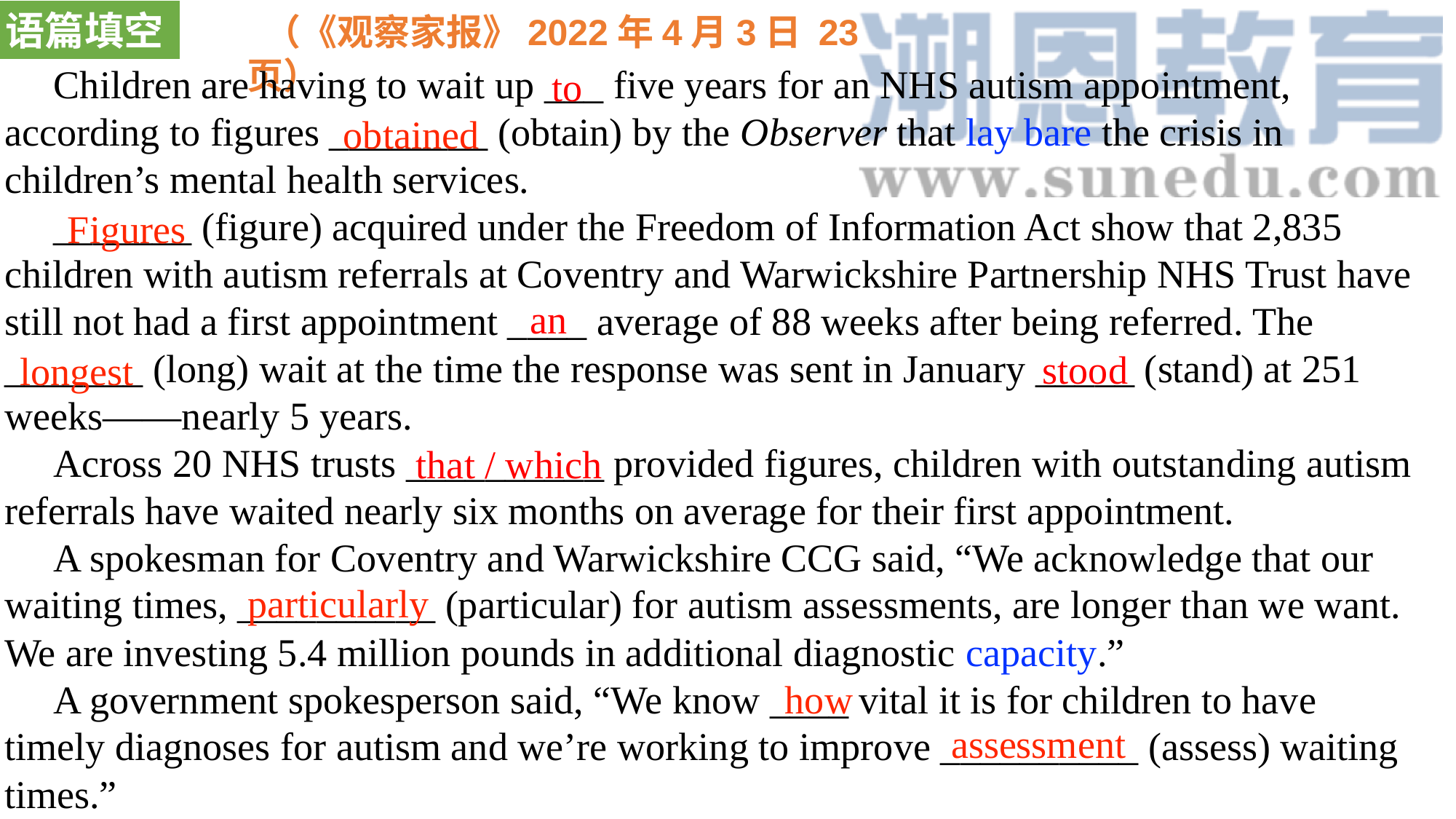

语篇填空
 （《观察家报》2022年4月3日 23页）
     Children are having to wait up ___ five years for an NHS autism appointment, according to figures ________ (obtain) by the Observer that lay bare the crisis in children’s mental health services.
     _______ (figure) acquired under the Freedom of Information Act show that 2,835 children with autism referrals at Coventry and Warwickshire Partnership NHS Trust have still not had a first appointment ____ average of 88 weeks after being referred. The _______ (long) wait at the time the response was sent in January _____ (stand) at 251 weeks——nearly 5 years.
     Across 20 NHS trusts __________ provided figures, children with outstanding autism referrals have waited nearly six months on average for their first appointment.
     A spokesman for Coventry and Warwickshire CCG said, “We acknowledge that our waiting times, __________ (particular) for autism assessments, are longer than we want. We are investing 5.4 million pounds in additional diagnostic capacity.”
     A government spokesperson said, “We know ____ vital it is for children to have timely diagnoses for autism and we’re working to improve __________ (assess) waiting times.”

to
obtained
Figures
an
stood
longest
that / which
particularly
how
assessment